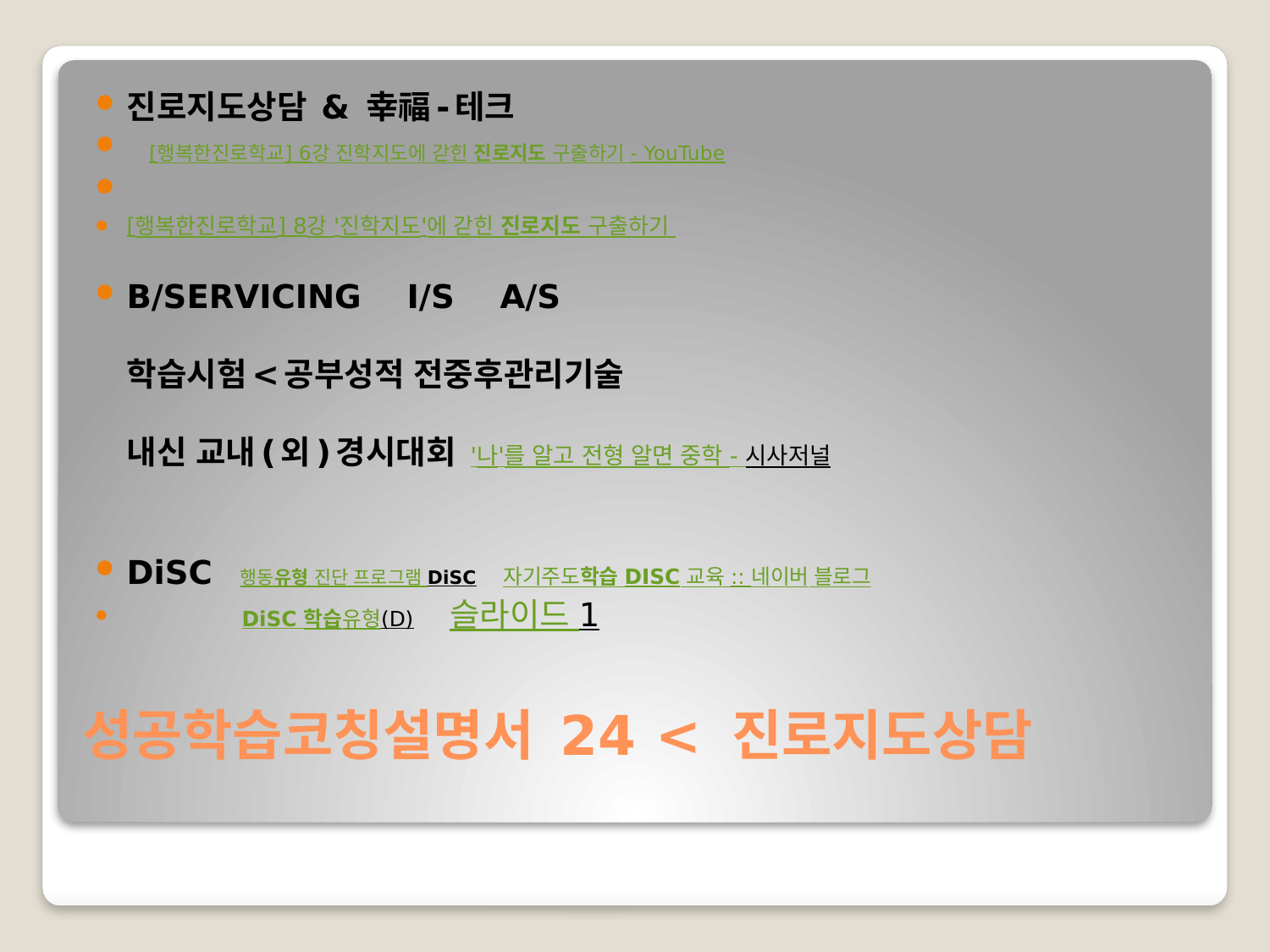

진로지도상담 & 幸福-테크
  [행복한진로학교] 6강 진학지도에 갇힌 진로지도 구출하기 - YouTube

[행복한진로학교] 8강 '진학지도'에 갇힌 진로지도 구출하기

B/SERVICING    I/S    A/S
학습시험<공부성적 전중후관리기술
내신 교내(외)경시대회 '나'를 알고 전형 알면 중학 - 시사저널
DiSC  행동유형 진단 프로그램 DiSC    자기주도학습 DISC 교육 :: 네이버 블로그
                DiSC 학습유형(D)   슬라이드 1

# 성공학습코칭설명서 24 < 진로지도상담